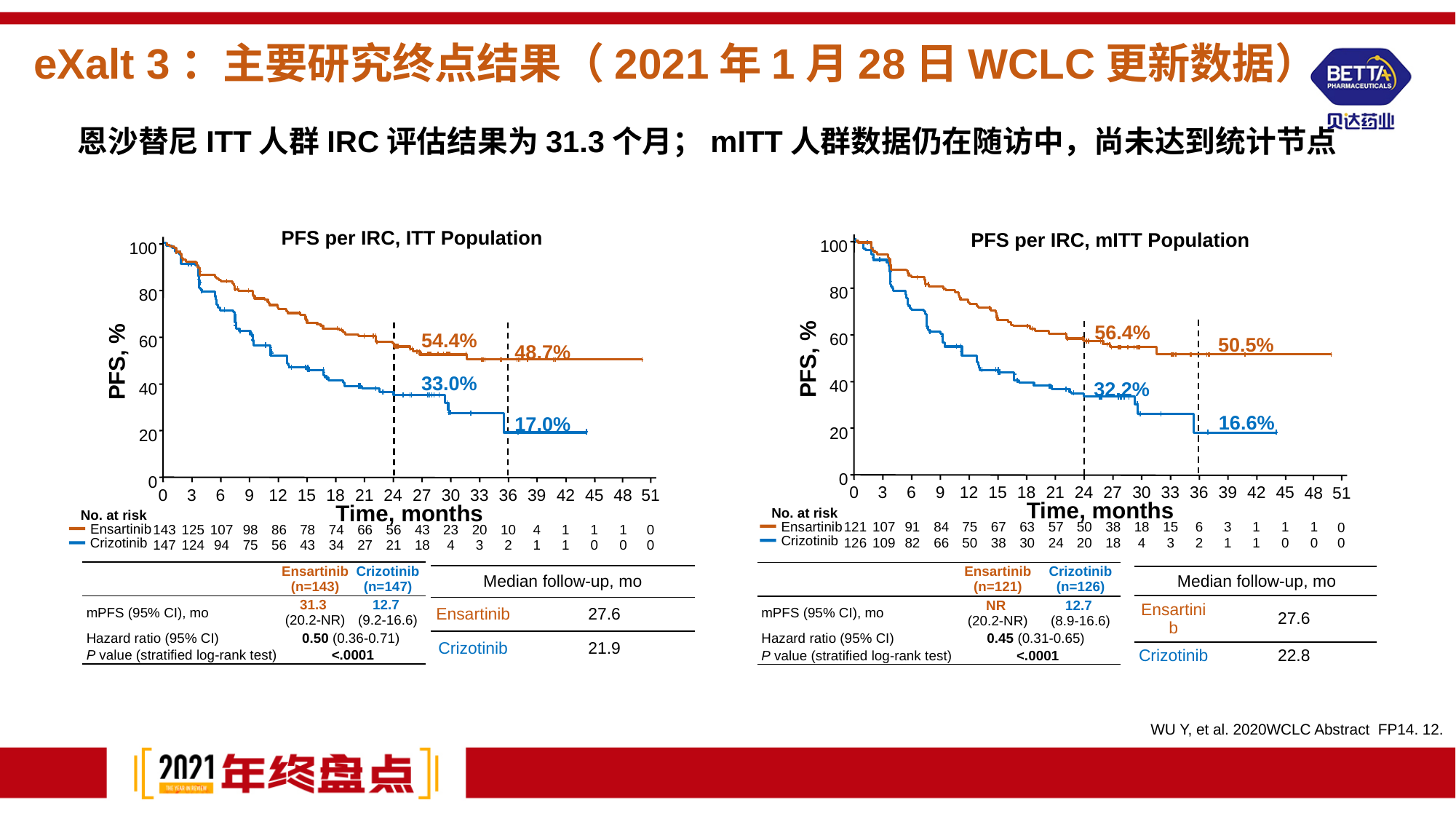

# eXalt 3：主要研究终点结果（2021年1月28日WCLC更新数据）
恩沙替尼ITT人群IRC评估结果为31.3个月；mITT人群数据仍在随访中，尚未达到统计节点
PFS per IRC, ITT Population
PFS per IRC, mITT Population

100
80
56.4%
60
50.5%
PFS, %
40
32.2%
16.6%
20
0

0
3
6
9
12
15
18
21
24
27
30
33
36
39
42
45
48
51
Time, months
No. at risk
Ensartinib
1
121
107
91
84
75
67
63
57
50
38
18
15
6
3
1
1
126
109
82
66
50
38
30
24
20
18
4
3
2
1
1
0
0

Crizotinib
0
0

100
80
54.4%
60
48.7%
PFS, %
33.0%
40
17.0%
20
0

0
3
6
9
12
15
18
21
24
27
30
33
36
39
42
45
48
51
Time, months
No. at risk
Ensartinib
1
143
125
107
98
86
78
74
66
56
43
23
20
10
4
1
1
147
124
94
75
56
43
34
27
21
18
4
3
2
1
1
0
0

Crizotinib
0
0

|  | Ensartinib (n=143) | Crizotinib (n=147) |
| --- | --- | --- |
| mPFS (95% CI), mo | 31.3 (20.2-NR) | 12.7 (9.2-16.6) |
| Hazard ratio (95% CI) | 0.50 (0.36-0.71) |  |
| P value (stratified log-rank test) | <.0001 |  |
|  | Ensartinib (n=121) | Crizotinib (n=126) |
| --- | --- | --- |
| mPFS (95% CI), mo | NR (20.2-NR) | 12.7 (8.9-16.6) |
| Hazard ratio (95% CI) | 0.45 (0.31-0.65) |  |
| P value (stratified log-rank test) | <.0001 |  |
| Median follow-up, mo | Median follow-up (range), mo |
| --- | --- |
| Ensartinib | 27.6 |
| Crizotinib | 21.9 |
| Median follow-up, mo | Median follow-up (range), mo |
| --- | --- |
| Ensartinib | 27.6 |
| Crizotinib | 22.8 |
WU Y, et al. 2020WCLC Abstract  FP14. 12.